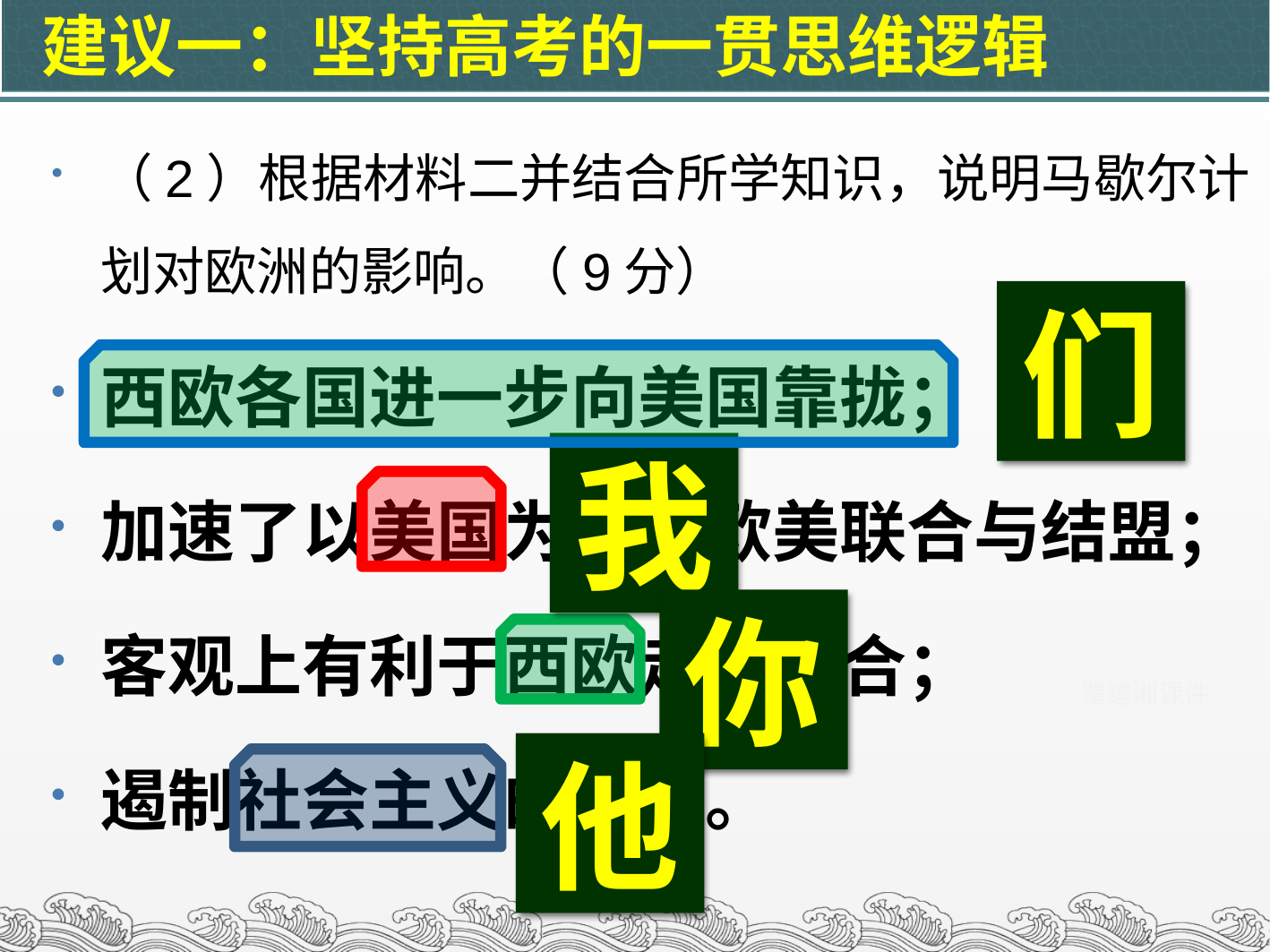

建议一：坚持高考的一贯思维逻辑
（2）根据材料二并结合所学知识，说明马歇尔计划对欧洲的影响。（9分）
西欧各国进一步向美国靠拢；
加速了以美国为首的欧美联合与结盟；
客观上有利于西欧走向联合；
遏制社会主义的影响。
们

我

你

他